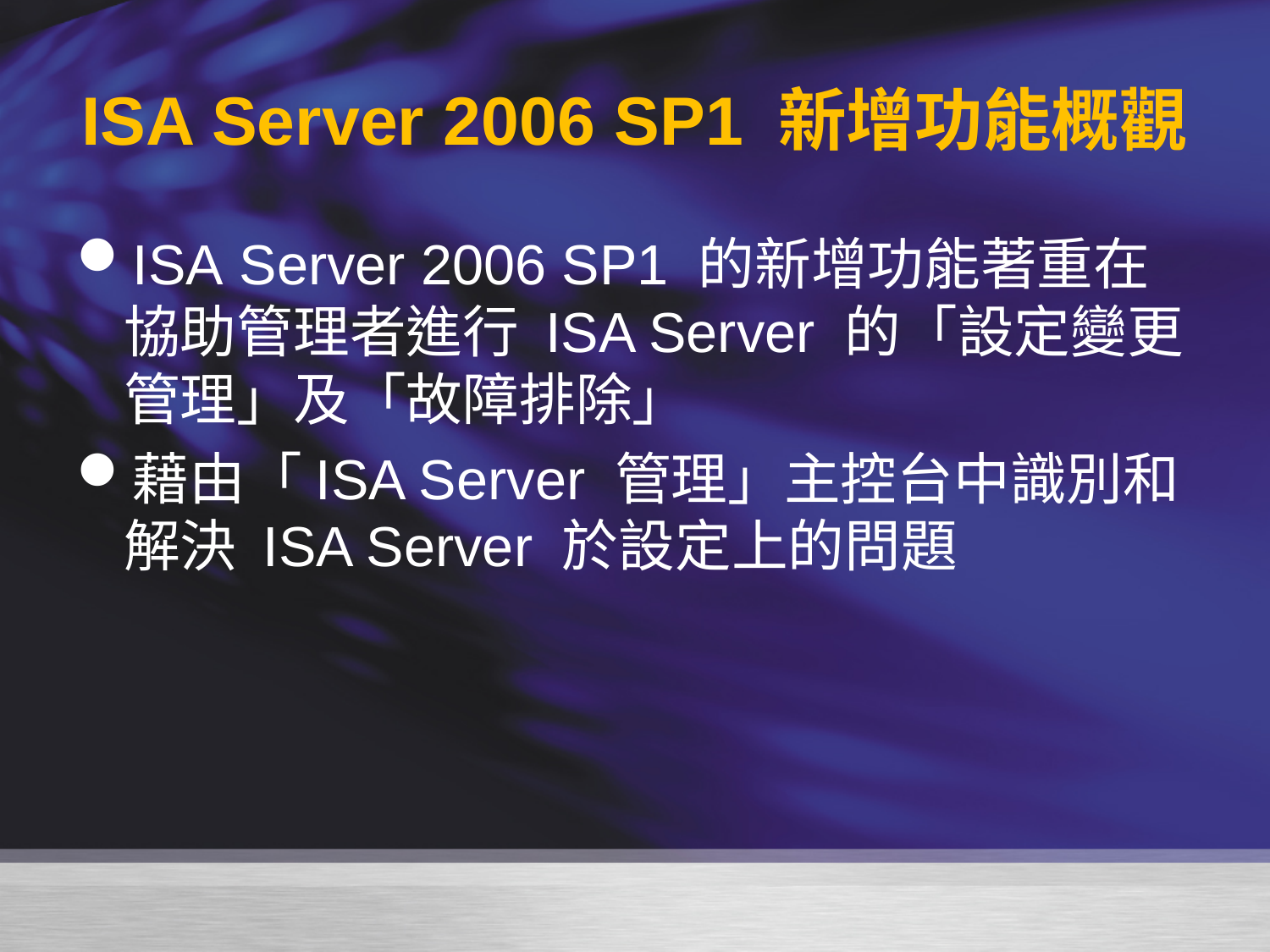

# ISA Server 2006 SP1 新增功能概觀
ISA Server 2006 SP1 的新增功能著重在協助管理者進行 ISA Server 的「設定變更管理」及「故障排除」
藉由「ISA Server 管理」主控台中識別和解決 ISA Server 於設定上的問題